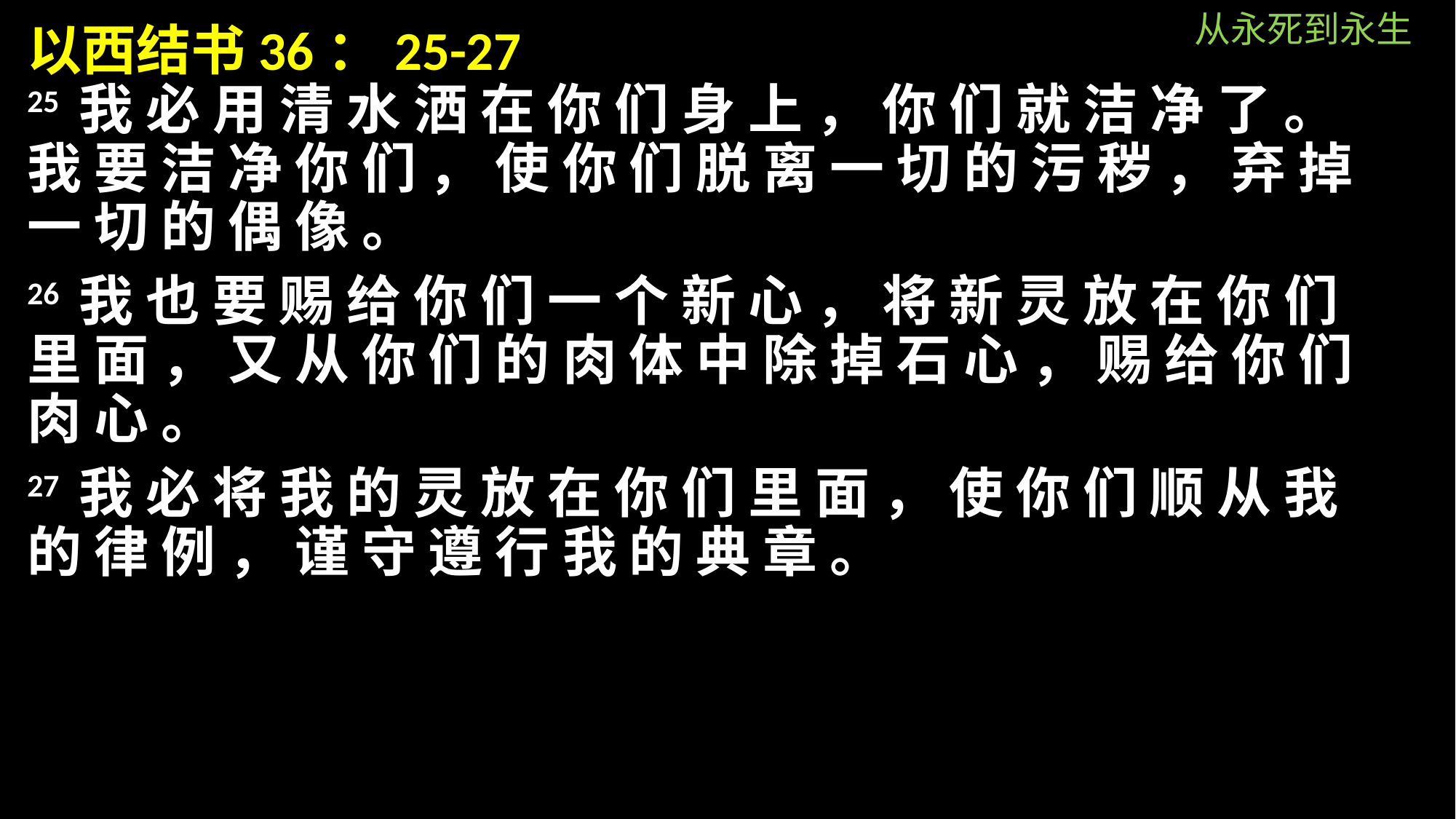

从永死到永生
以西结书36：25-27
25 我 必 用 清 水 洒 在 你 们 身 上 ， 你 们 就 洁 净 了 。 我 要 洁 净 你 们 ， 使 你 们 脱 离 一 切 的 污 秽 ， 弃 掉 一 切 的 偶 像 。
26 我 也 要 赐 给 你 们 一 个 新 心 ， 将 新 灵 放 在 你 们 里 面 ， 又 从 你 们 的 肉 体 中 除 掉 石 心 ， 赐 给 你 们 肉 心 。
27 我 必 将 我 的 灵 放 在 你 们 里 面 ， 使 你 们 顺 从 我 的 律 例 ， 谨 守 遵 行 我 的 典 章 。